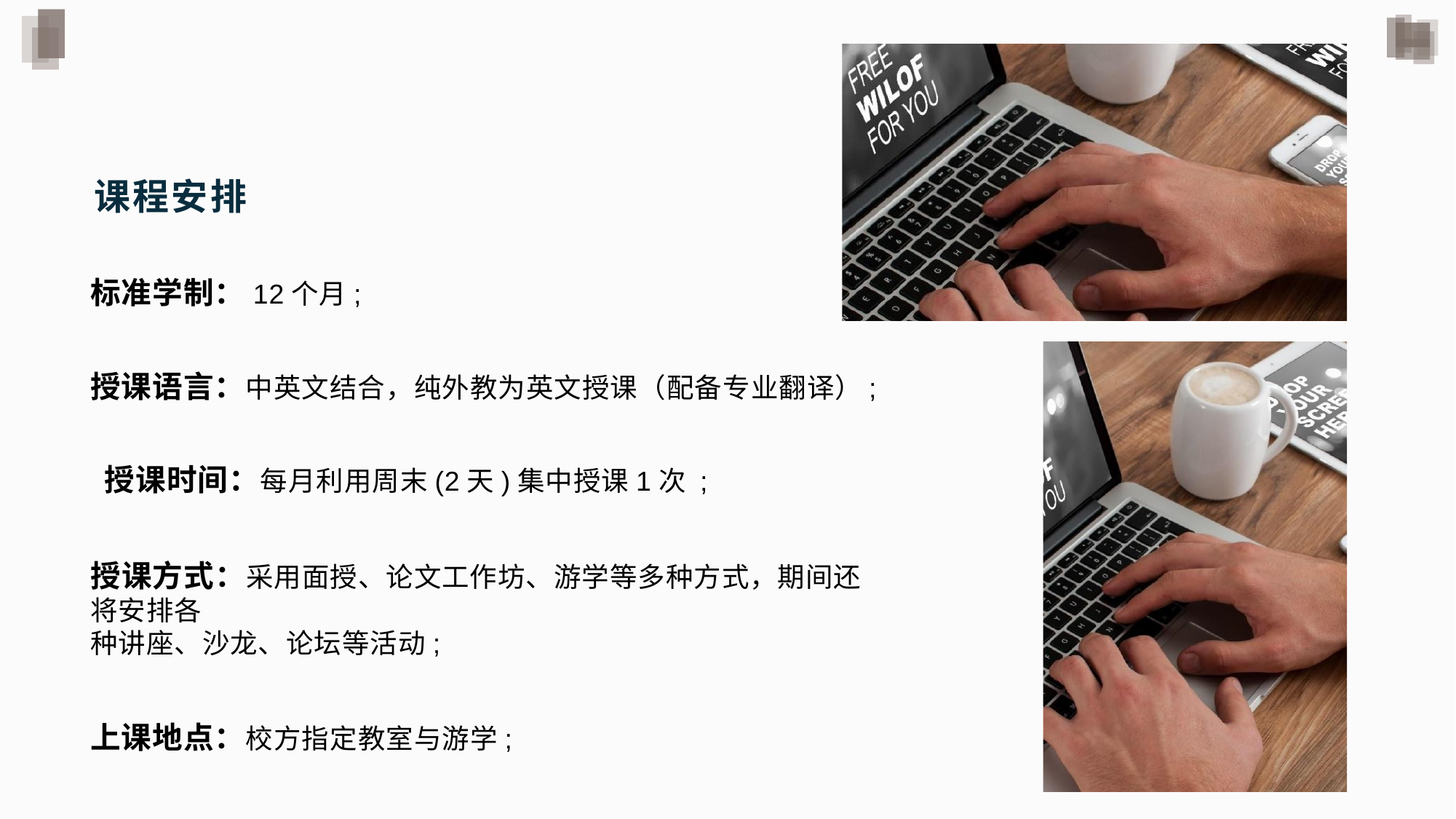

# 课程安排
标准学制：12个月;
授课语言：中英文结合，纯外教为英文授课（配备专业翻译）; 授课时间：每月利用周末(2天)集中授课1次 ;

授课方式：采用面授、论文工作坊、游学等多种方式，期间还将安排各
种讲座、沙龙、论坛等活动;

上课地点：校方指定教室与游学;